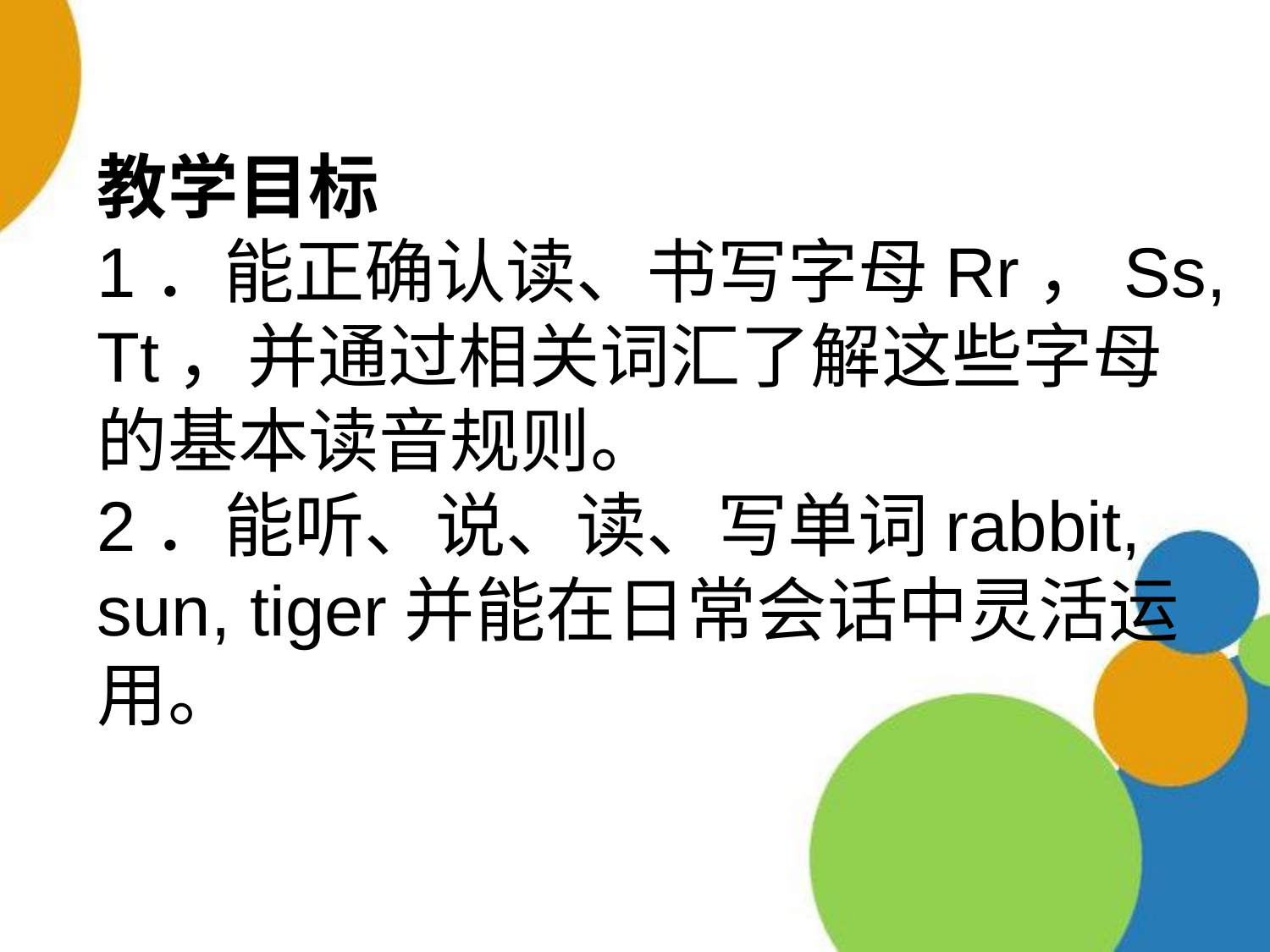

教学目标
1．能正确认读、书写字母Rr，Ss, Tt，并通过相关词汇了解这些字母的基本读音规则。
2．能听、说、读、写单词rabbit, sun, tiger并能在日常会话中灵活运用。